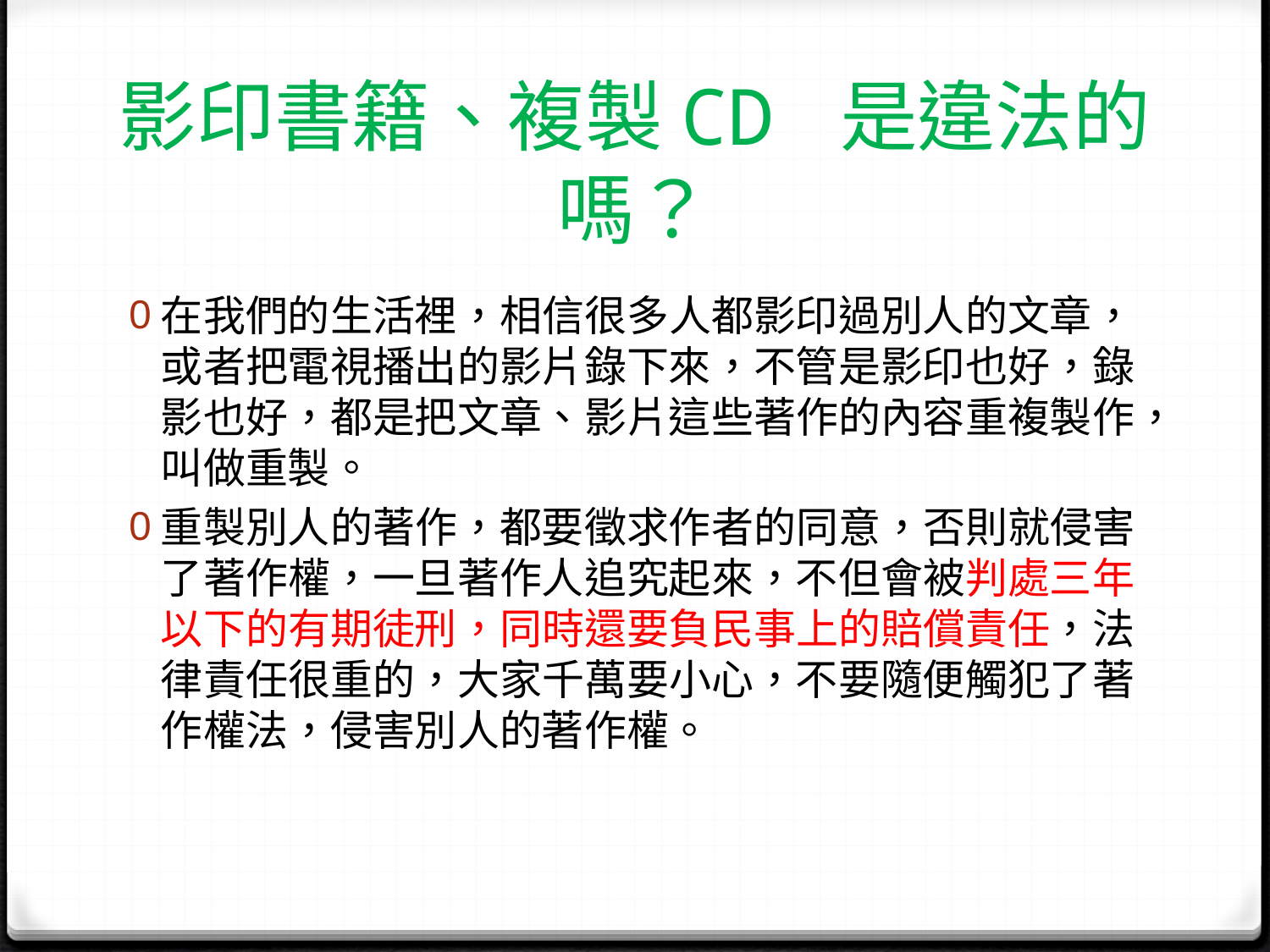

# 影印書籍、複製CD 是違法的嗎？
在我們的生活裡，相信很多人都影印過別人的文章，或者把電視播出的影片錄下來，不管是影印也好，錄影也好，都是把文章、影片這些著作的內容重複製作，叫做重製。
重製別人的著作，都要徵求作者的同意，否則就侵害了著作權，一旦著作人追究起來，不但會被判處三年以下的有期徒刑，同時還要負民事上的賠償責任，法律責任很重的，大家千萬要小心，不要隨便觸犯了著作權法，侵害別人的著作權。